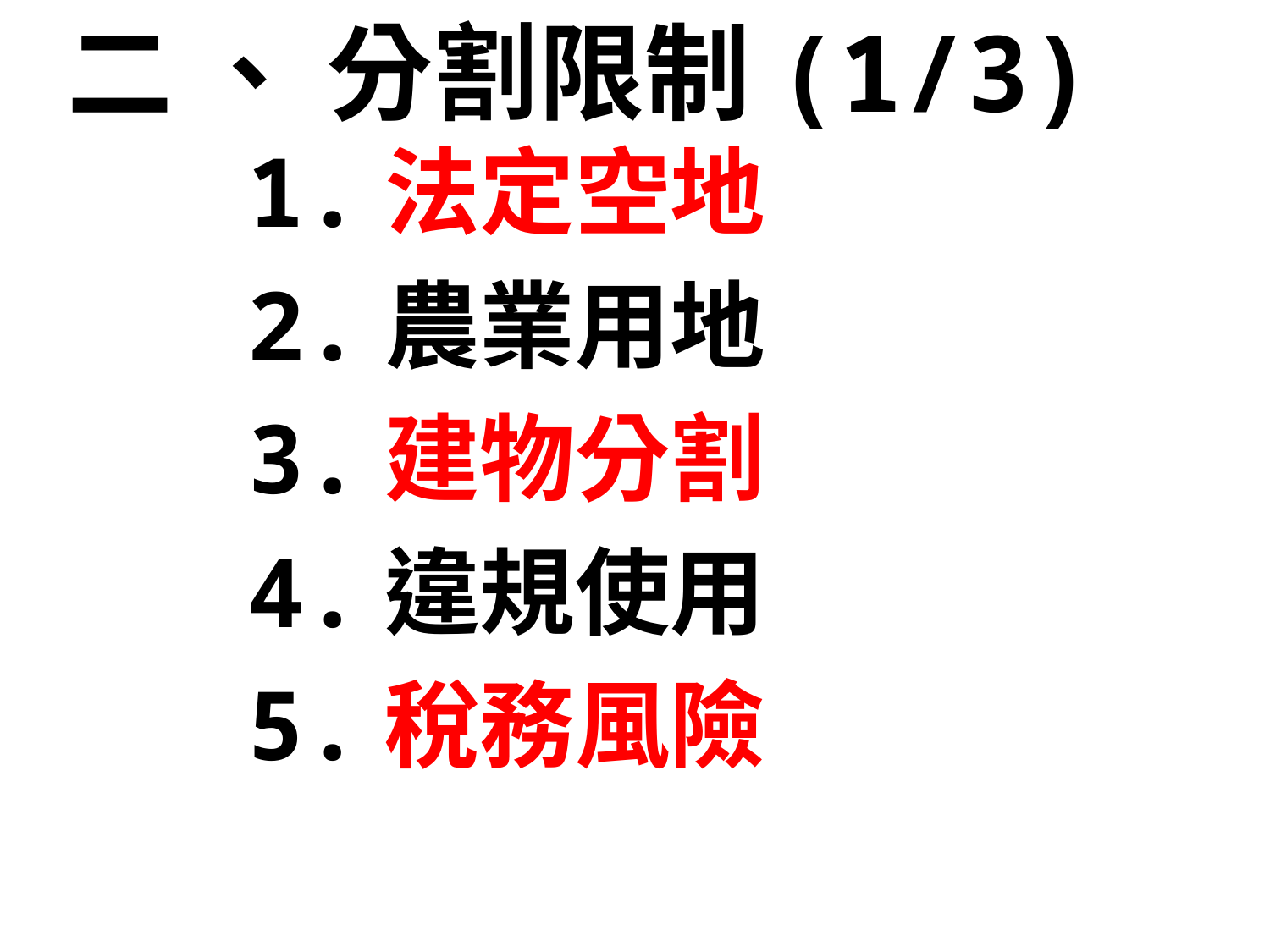

二 、 分割限制(1/3)

1.法定空地
2.農業用地
3.建物分割
4.違規使用
5.稅務風險